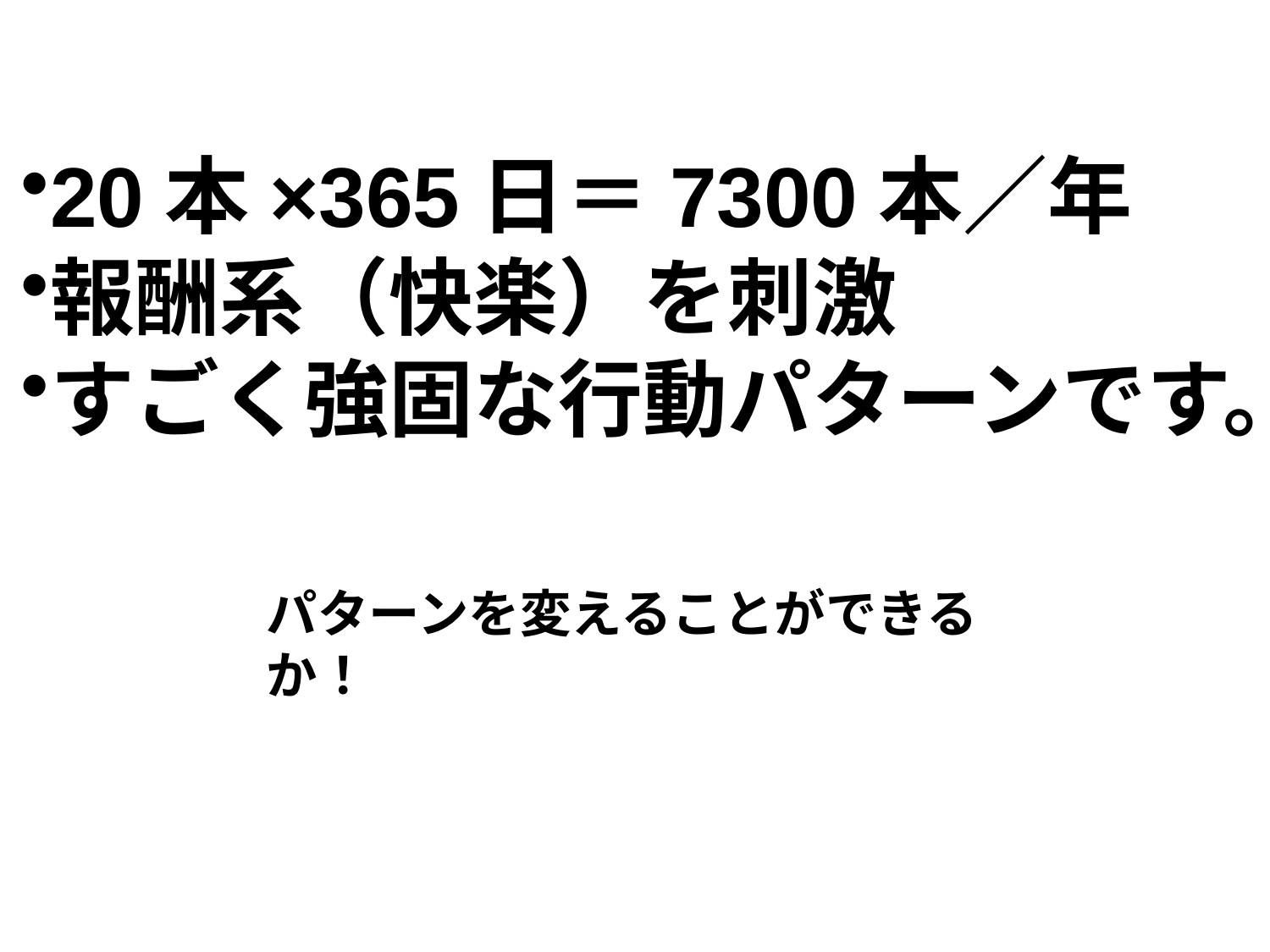

20本×365日＝7300本／年
報酬系（快楽）を刺激
すごく強固な行動パターンです。
パターンを変えることができるか！